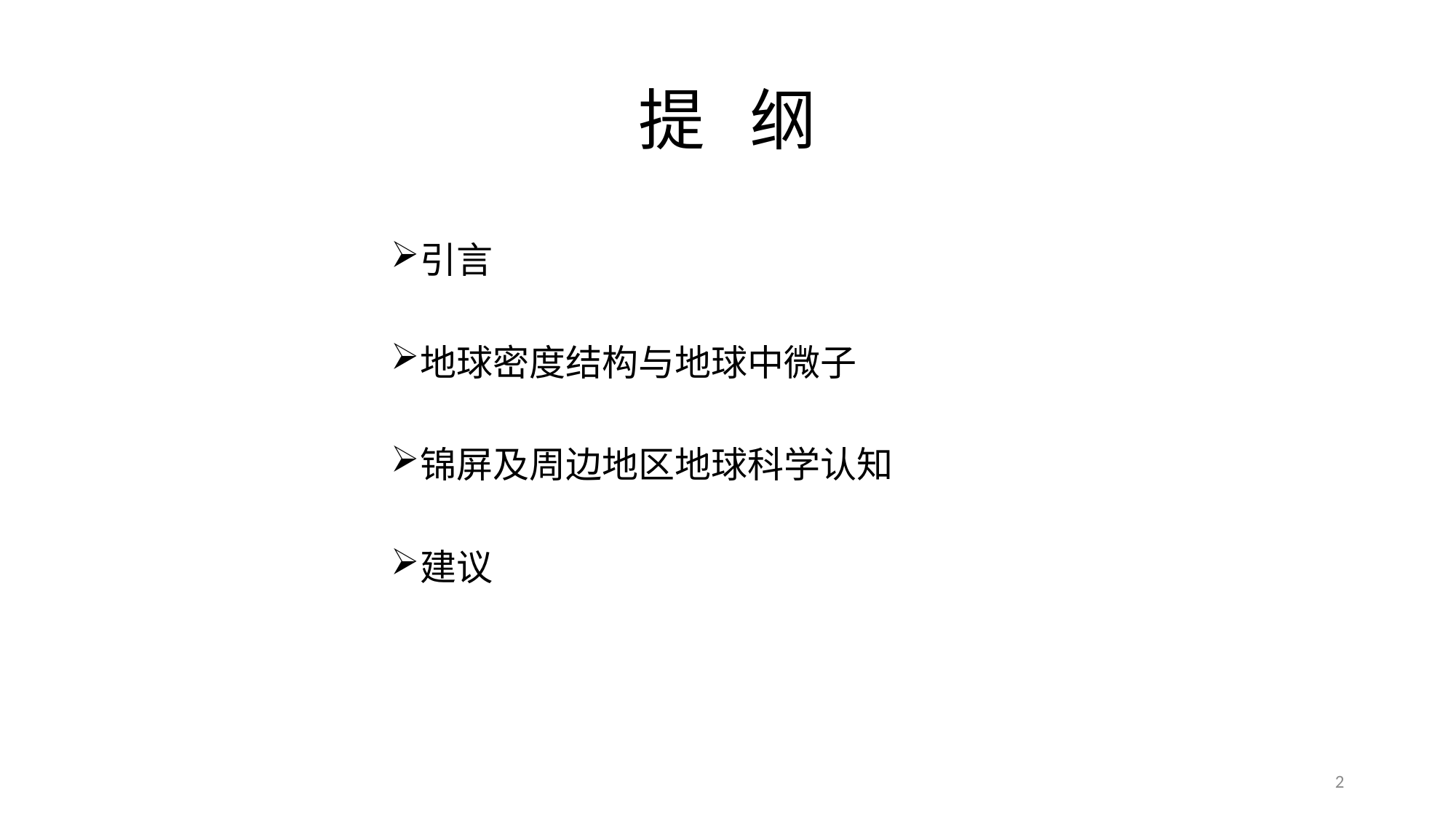

# 提   纲
引言
地球密度结构与地球中微子
锦屏及周边地区地球科学认知
建议
2